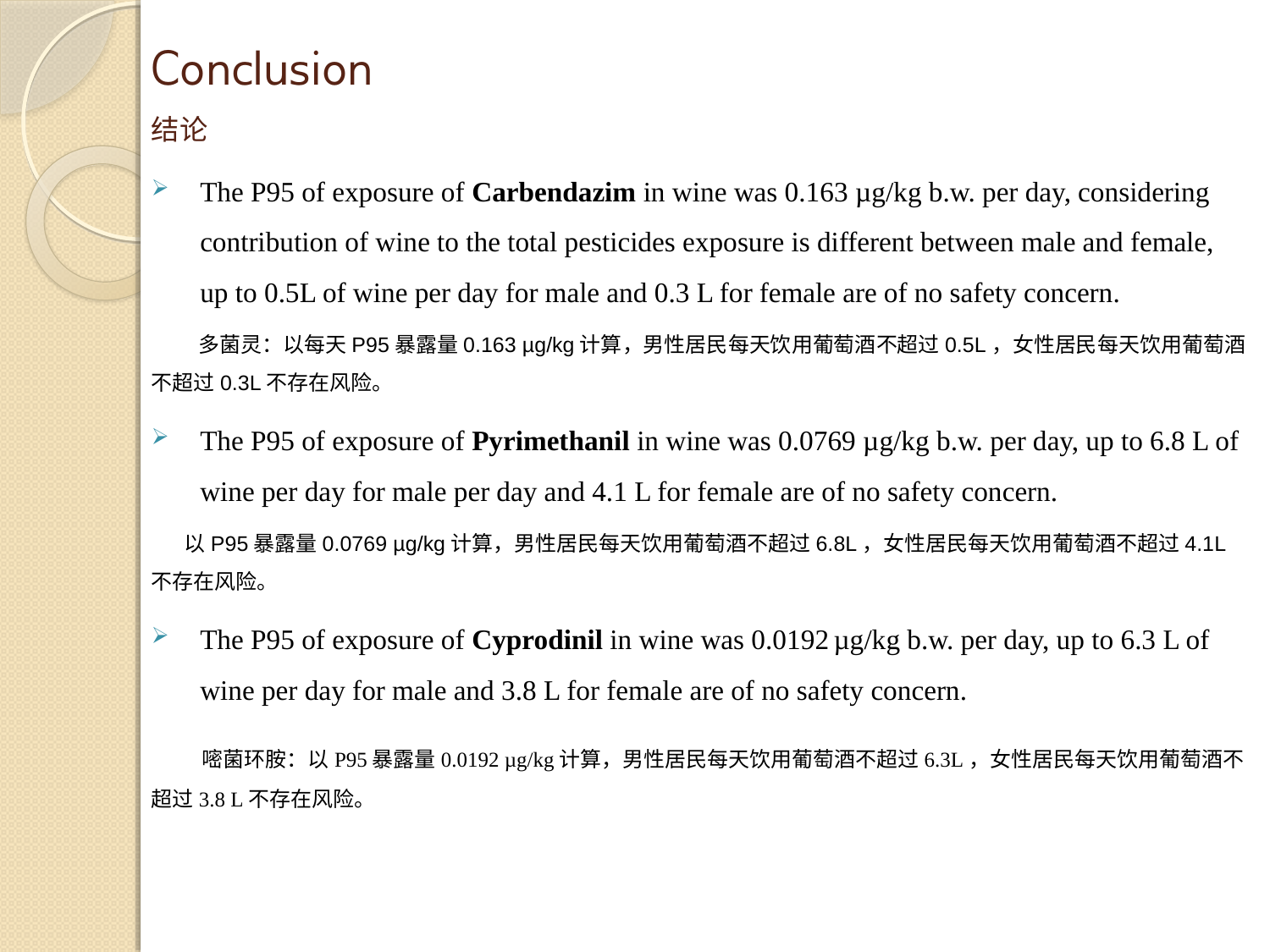

Conclusion
结论
The P95 of exposure of Carbendazim in wine was 0.163 µg/kg b.w. per day, considering contribution of wine to the total pesticides exposure is different between male and female, up to 0.5L of wine per day for male and 0.3 L for female are of no safety concern.
         多菌灵：以每天P95暴露量0.163 µg/kg计算，男性居民每天饮用葡萄酒不超过0.5L，女性居民每天饮用葡萄酒不超过0.3L不存在风险。
The P95 of exposure of Pyrimethanil in wine was 0.0769 µg/kg b.w. per day, up to 6.8 L of wine per day for male per day and 4.1 L for female are of no safety concern.
      以P95暴露量0.0769 µg/kg计算，男性居民每天饮用葡萄酒不超过6.8L，女性居民每天饮用葡萄酒不超过4.1L不存在风险。
The P95 of exposure of Cyprodinil in wine was 0.0192 µg/kg b.w. per day, up to 6.3 L of wine per day for male and 3.8 L for female are of no safety concern.
      嘧菌环胺：以P95暴露量0.0192 µg/kg计算，男性居民每天饮用葡萄酒不超过6.3L，女性居民每天饮用葡萄酒不超过3.8 L不存在风险。